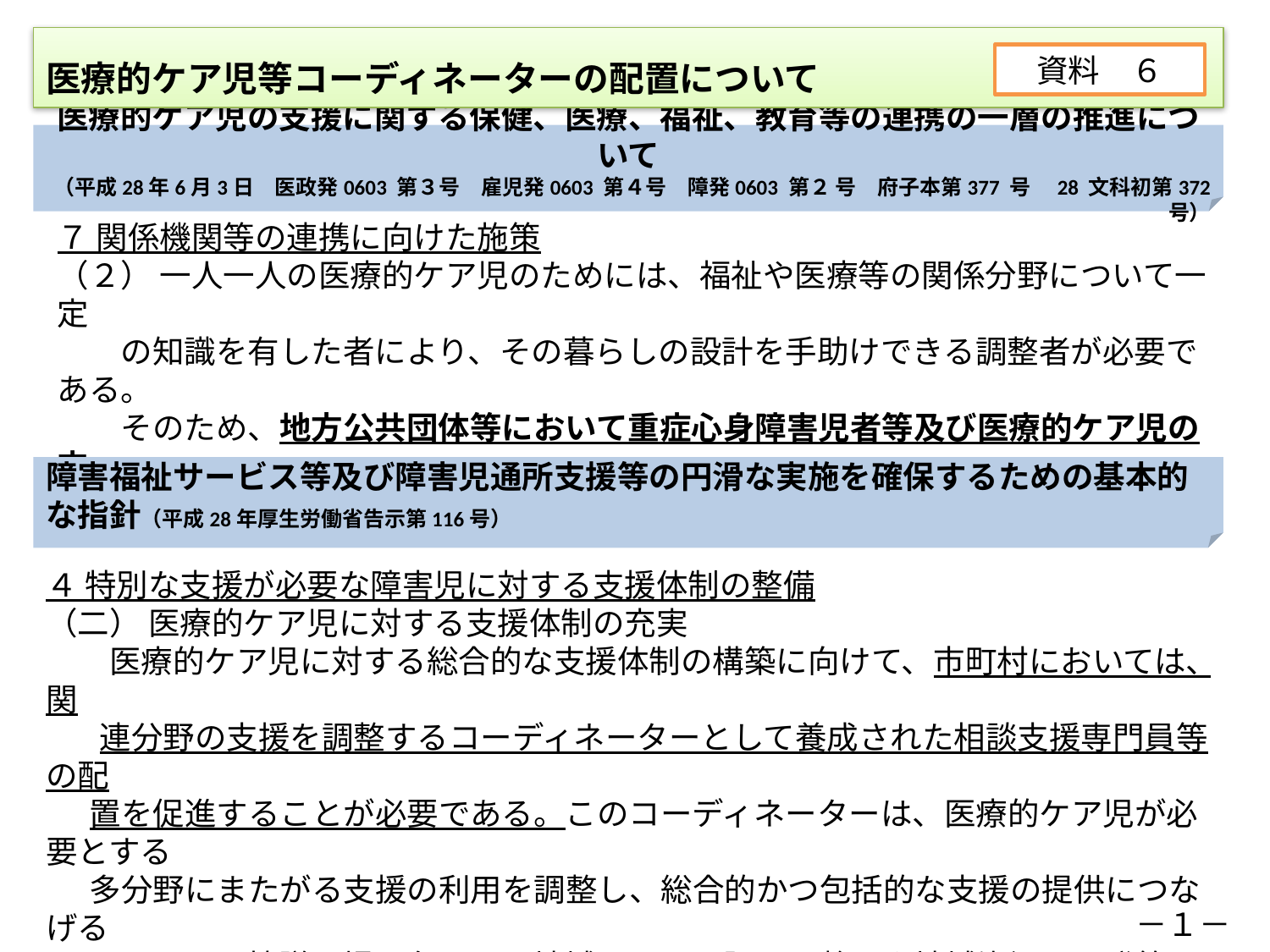

医療的ケア児等コーディネーターの配置について
資料　６
医療的ケア児の支援に関する保健、医療、福祉、教育等の連携の一層の推進について
（平成28年6月3日　医政発0603 第３号　雇児発0603 第４号　障発0603 第２ 号　府子本第377 号　28 文科初第372 号）
７ 関係機関等の連携に向けた施策
（２） 一人一人の医療的ケア児のためには、福祉や医療等の関係分野について一定
　　の知識を有した者により、その暮らしの設計を手助けできる調整者が必要である。
　　そのため、地方公共団体等において重症心身障害児者等及び医療的ケア児の支
　　援をコーディネートする者の育成を進めていくことをお願いする。
障害福祉サービス等及び障害児通所支援等の円滑な実施を確保するための基本的な指針（平成28年厚生労働省告示第116号）
４ 特別な支援が必要な障害児に対する支援体制の整備
（二） 医療的ケア児に対する支援体制の充実
　　医療的ケア児に対する総合的な支援体制の構築に向けて、市町村においては、関
  　連分野の支援を調整するコーディネーターとして養成された相談支援専門員等の配
     置を促進することが必要である。このコーディネーターは、医療的ケア児が必要とする
     多分野にまたがる支援の利用を調整し、総合的かつ包括的な支援の提供につなげる
     とともに、協議の場に参画し、地域における課題の整理や地域資源の開発等を行い
     ながら、医療的ケア児に対する支援のための地域づくりを推進するといった役割を
     担っている。なお、市町村単独での配置が困難な場合には、圏域での配置であっても
     差し支えない。
－１－